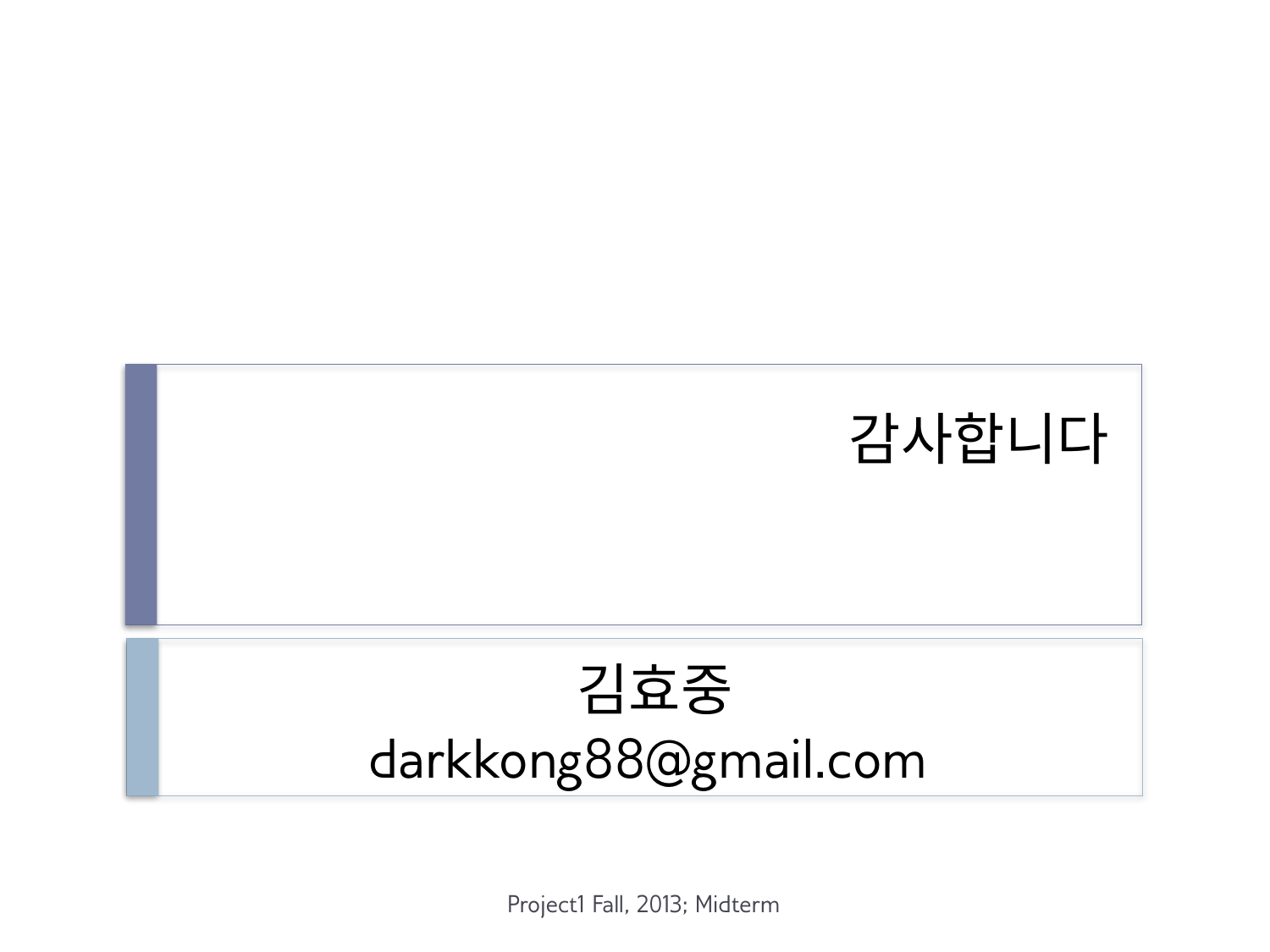

# 감사합니다
 김효중
darkkong88@gmail.com
Project1 Fall, 2013; Midterm